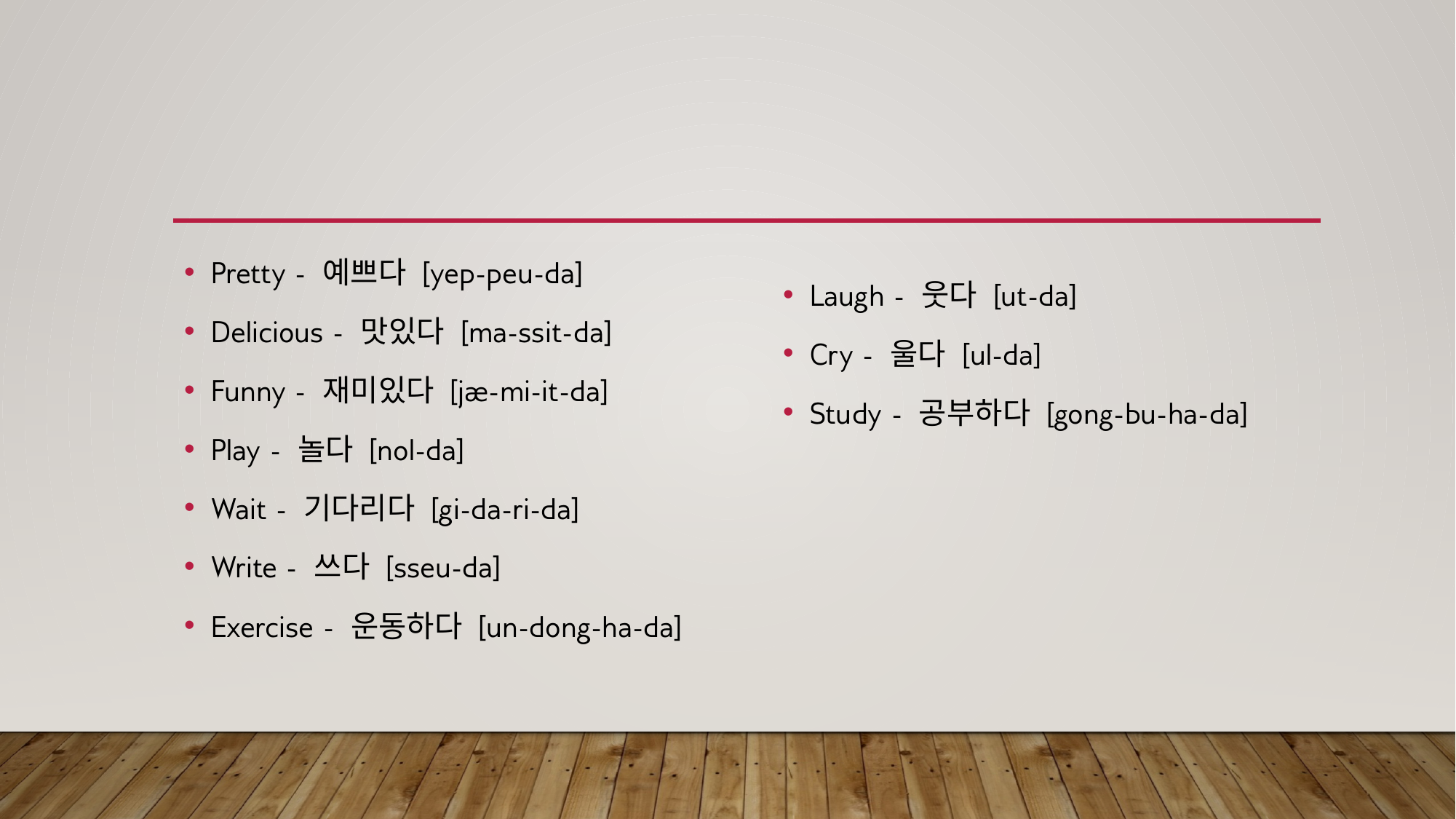

Pretty - 예쁘다 [yep-peu-da]
Delicious - 맛있다 [ma-ssit-da]
Funny - 재미있다 [jae-mi-it-da]
Play - 놀다 [nol-da]
Wait - 기다리다 [gi-da-ri-da]
Write - 쓰다 [sseu-da]
Exercise - 운동하다 [un-dong-ha-da]
Laugh - 웃다 [ut-da]
Cry - 울다 [ul-da]
Study - 공부하다 [gong-bu-ha-da]